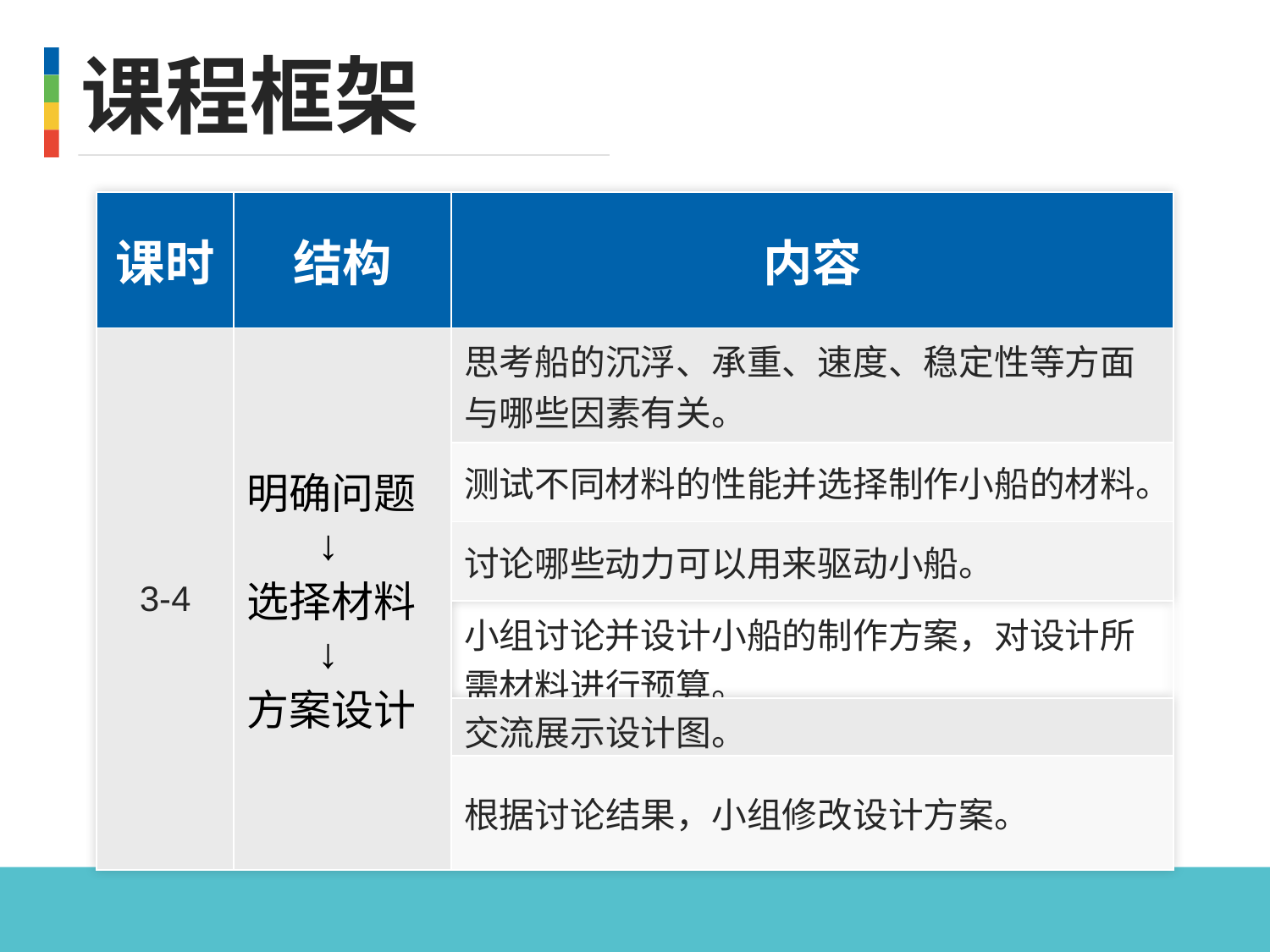

课程框架

| 课时 | 结构 | 内容 |
| --- | --- | --- |
| 3-4 | 明确问题 ↓ 选择材料 ↓ 方案设计 | 思考船的沉浮、承重、速度、稳定性等方面与哪些因素有关。 |
|  |  | 测试不同材料的性能并选择制作小船的材料。 |
|  |  | 讨论哪些动力可以用来驱动小船。 |
|  |  | 小组讨论并设计小船的制作方案，对设计所需材料进行预算。 |
|  |  | 交流展示设计图。 |
|  |  | 根据讨论结果，小组修改设计方案。 |